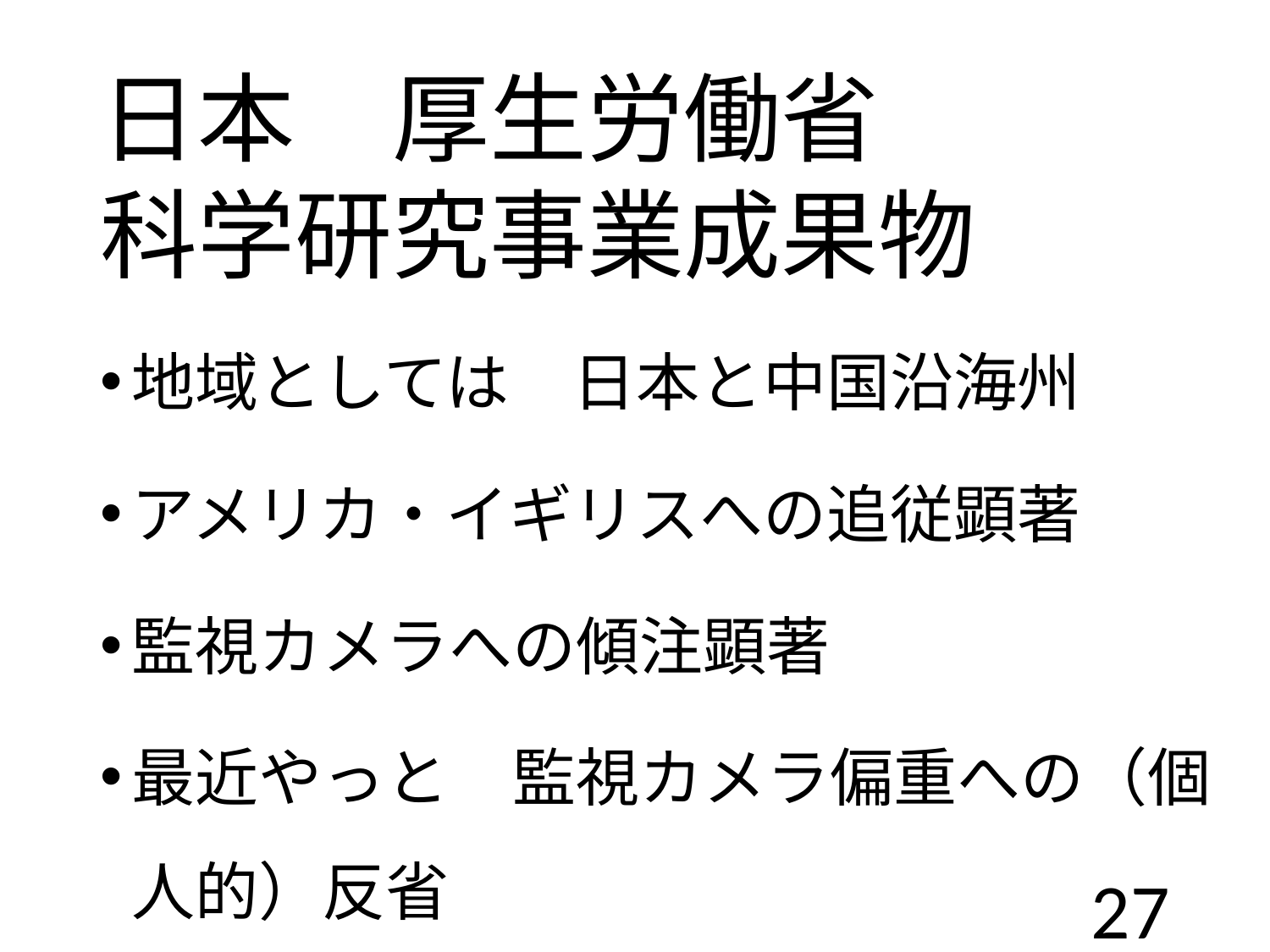

# 日本　厚生労働省        　 科学研究事業成果物
地域としては　日本と中国沿海州
アメリカ・イギリスへの追従顕著
監視カメラへの傾注顕著
最近やっと　監視カメラ偏重への（個人的）反省
27